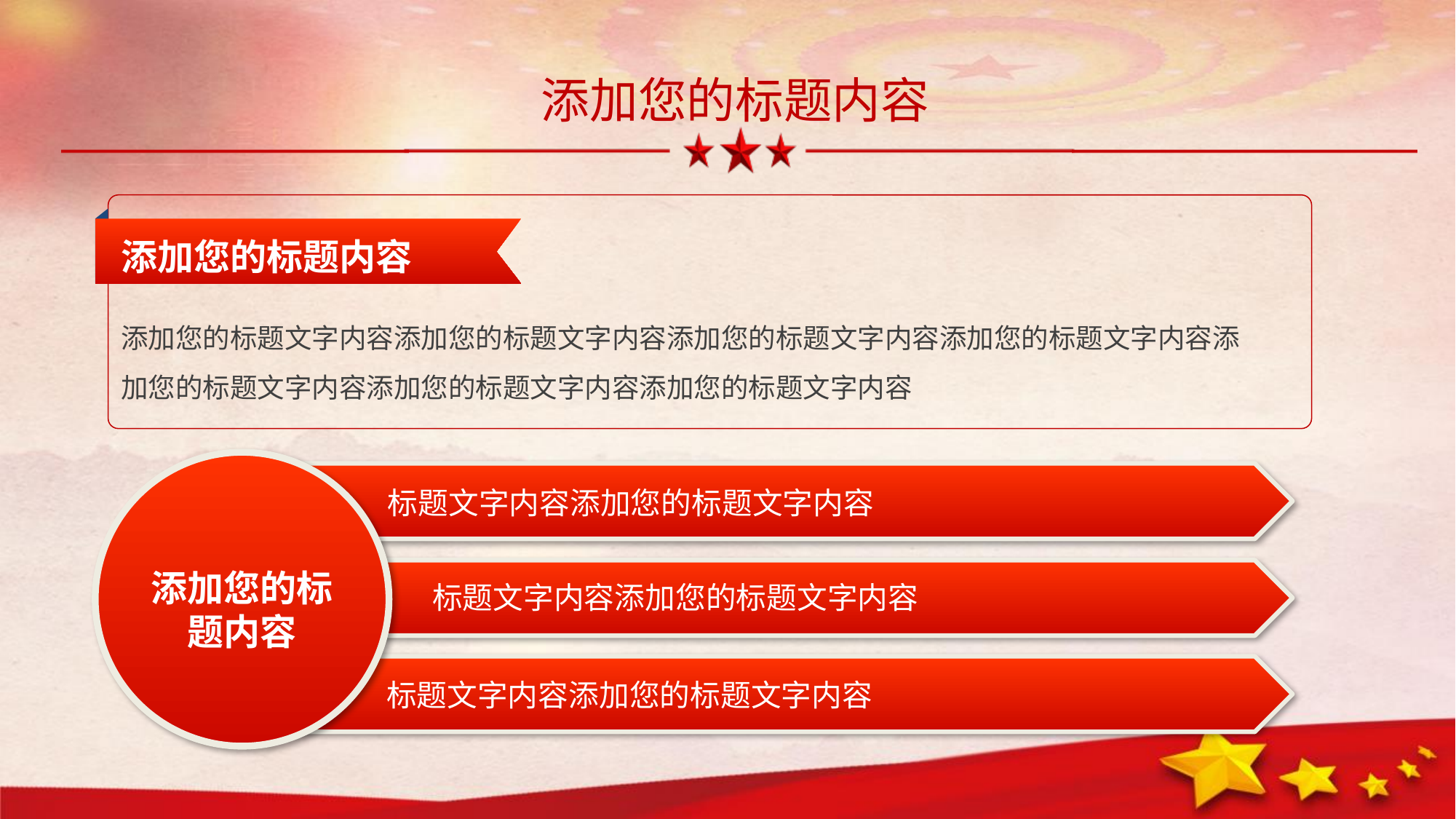

添加您的标题内容
添加您的标题文字内容添加您的标题文字内容添加您的标题文字内容添加您的标题文字内容添加您的标题文字内容添加您的标题文字内容添加您的标题文字内容

标题文字内容添加您的标题文字内容
添加您的标
题内容

标题文字内容添加您的标题文字内容

标题文字内容添加您的标题文字内容